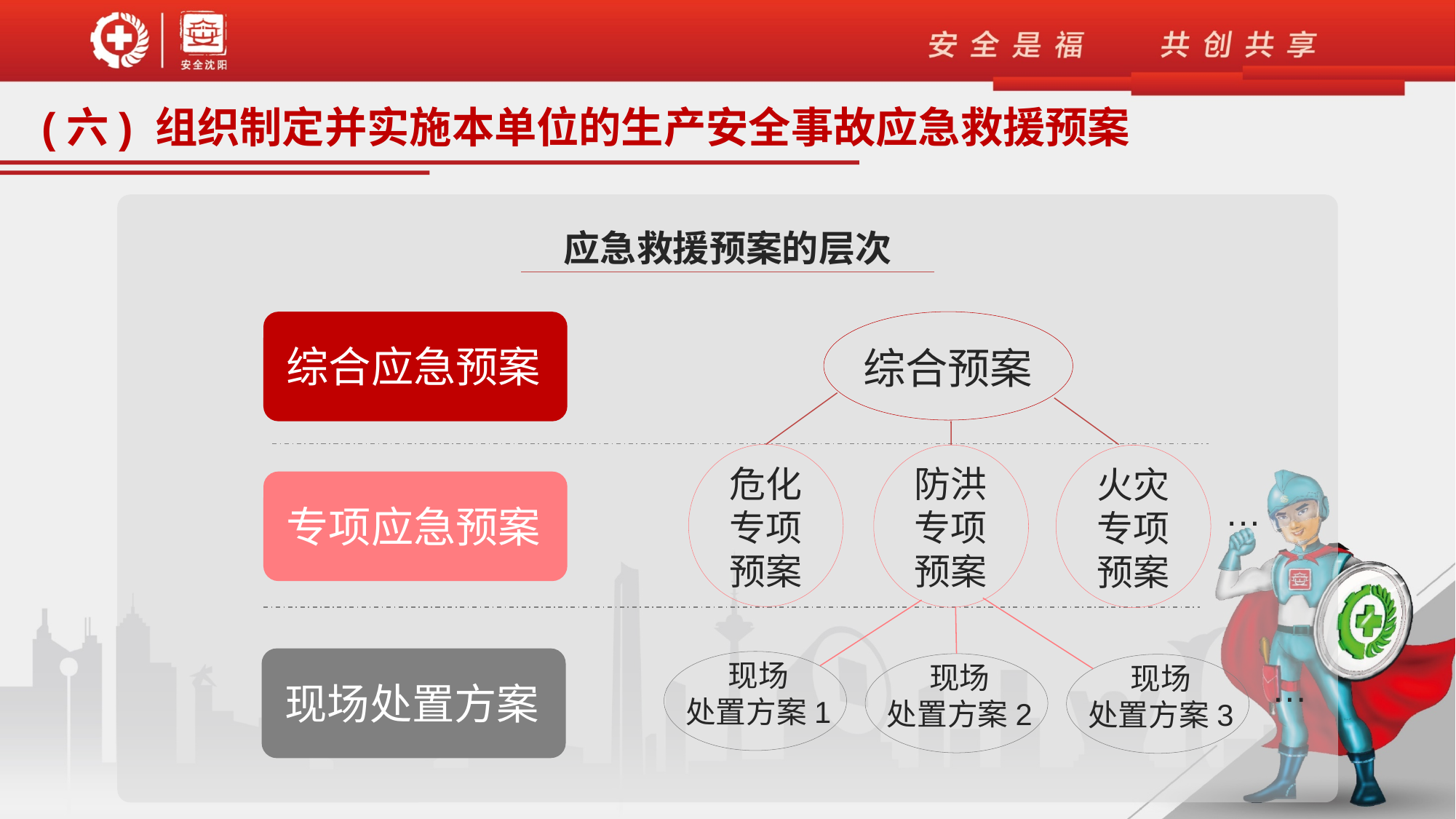

(六) 组织制定并实施本单位的生产安全事故应急救援预案
应急救援预案的层次

综合应急预案
综合预案

危化
专项
预案
防洪
专项
预案
火灾
专项
预案

…
专项应急预案

现场
处置方案1

现场
处置方案2

现场
处置方案3

…
现场处置方案